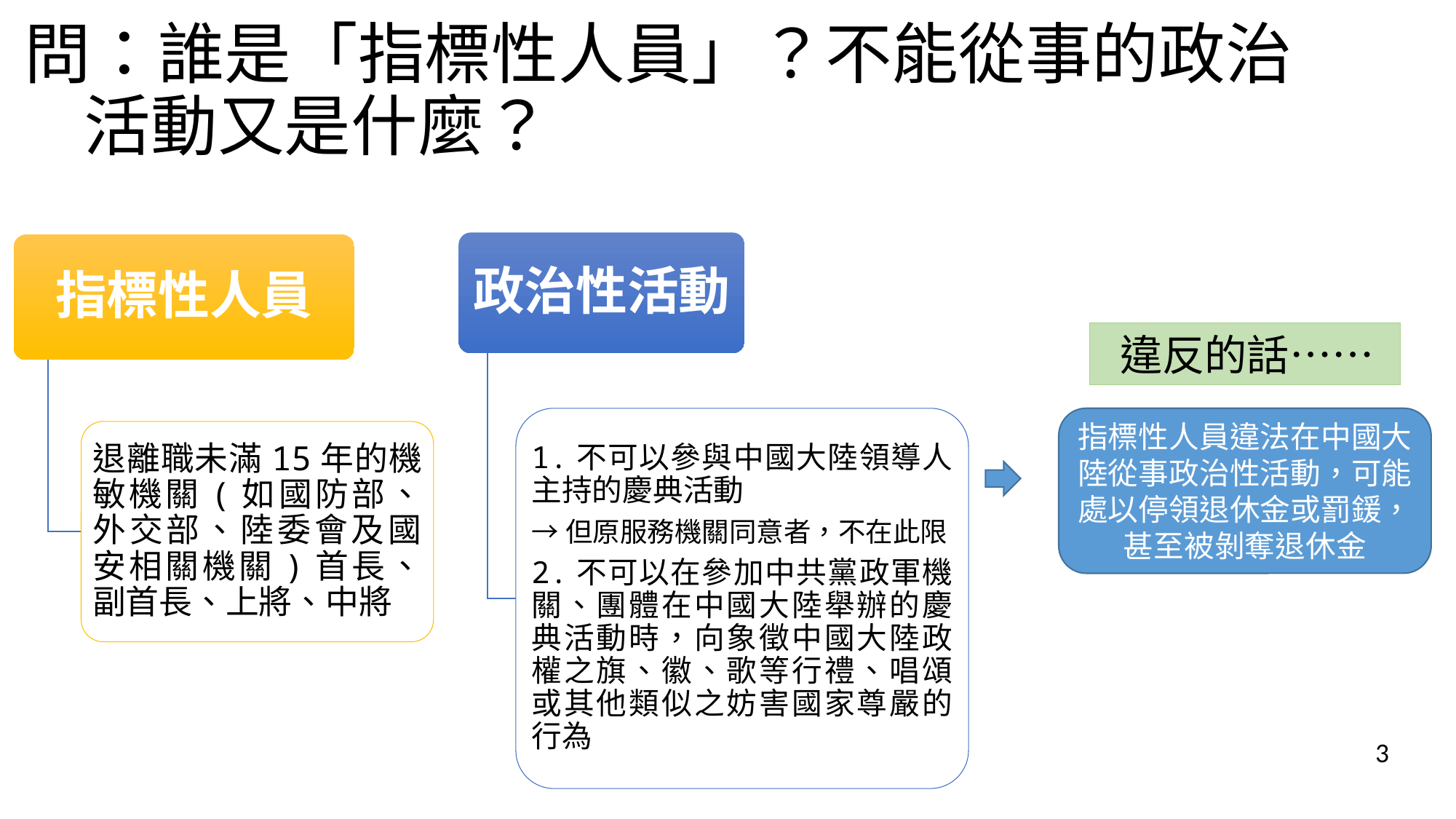

# 問：誰是「指標性人員」？不能從事的政治 活動又是什麼？
指標性人員
退離職未滿15年的機敏機關(如國防部、外交部、陸委會及國安相關機關)首長、副首長、上將、中將
政治性活動
1.不可以參與中國大陸領導人主持的慶典活動
→但原服務機關同意者，不在此限
2.不可以在參加中共黨政軍機關、團體在中國大陸舉辦的慶典活動時，向象徵中國大陸政權之旗、徽、歌等行禮、唱頌或其他類似之妨害國家尊嚴的行為

 違反的話……
指標性人員違法在中國大陸從事政治性活動，可能處以停領退休金或罰鍰，甚至被剝奪退休金

3